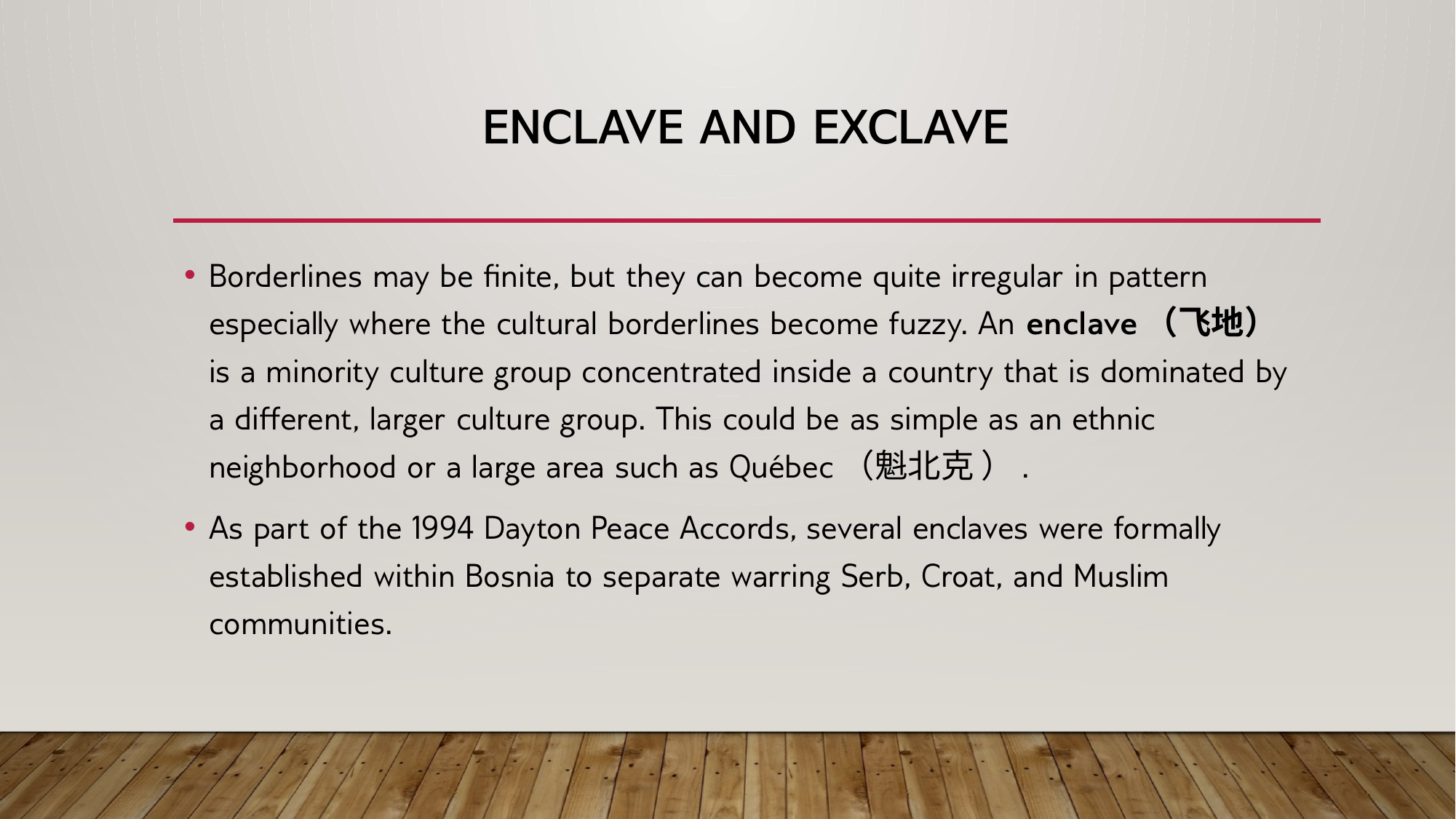

# Enclave and Exclave
Borderlines may be finite, but they can become quite irregular in pattern especially where the cultural borderlines become fuzzy. An enclave（飞地） is a minority culture group concentrated inside a country that is dominated by a different, larger culture group. This could be as simple as an ethnic neighborhood or a large area such as Québec（魁北克 ）.
As part of the 1994 Dayton Peace Accords, several enclaves were formally established within Bosnia to separate warring Serb, Croat, and Muslim communities.